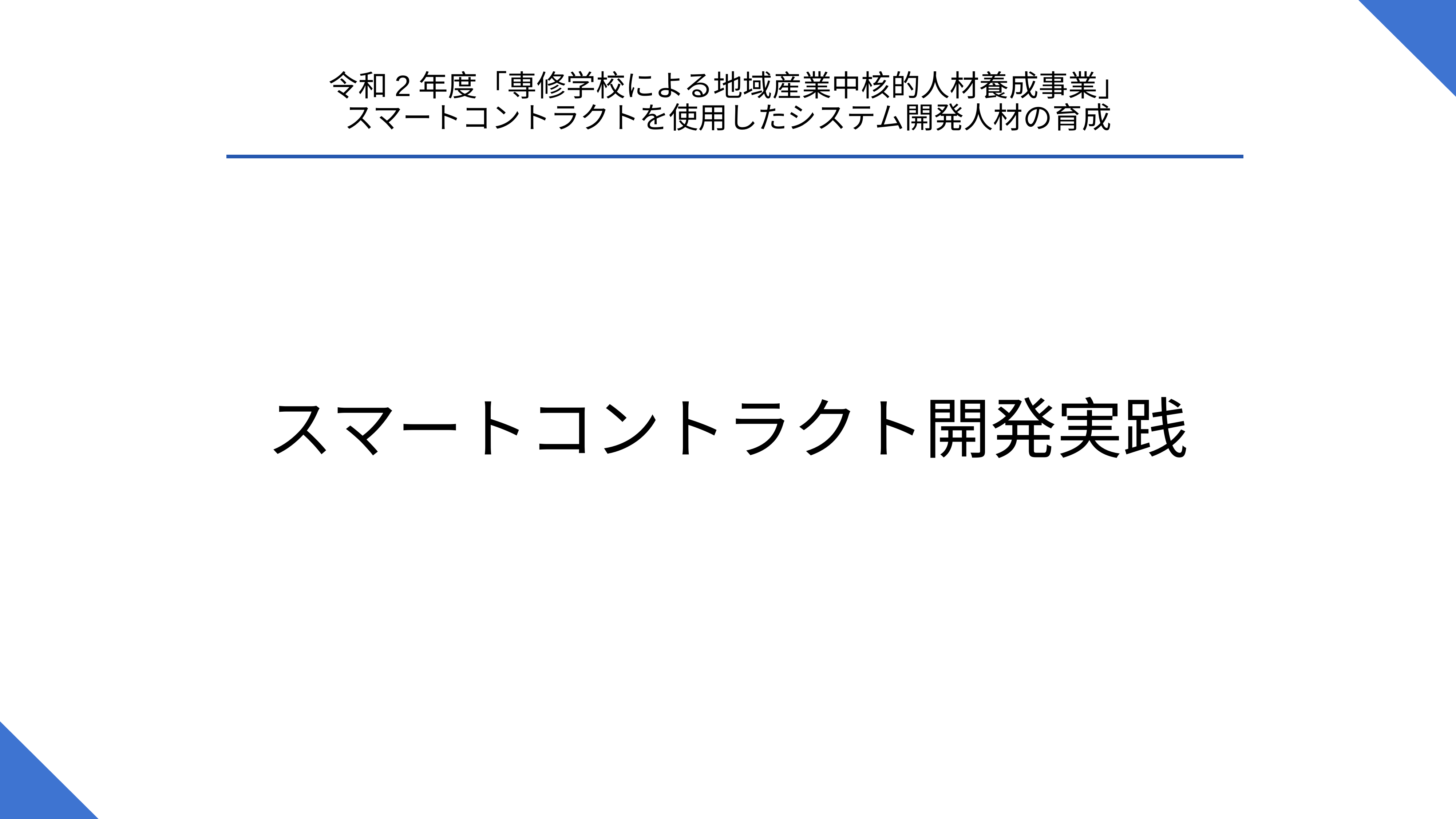

令和2年度「専修学校による地域産業中核的人材養成事業」
スマートコントラクトを使用したシステム開発人材の育成
スマートコントラクト開発実践
73